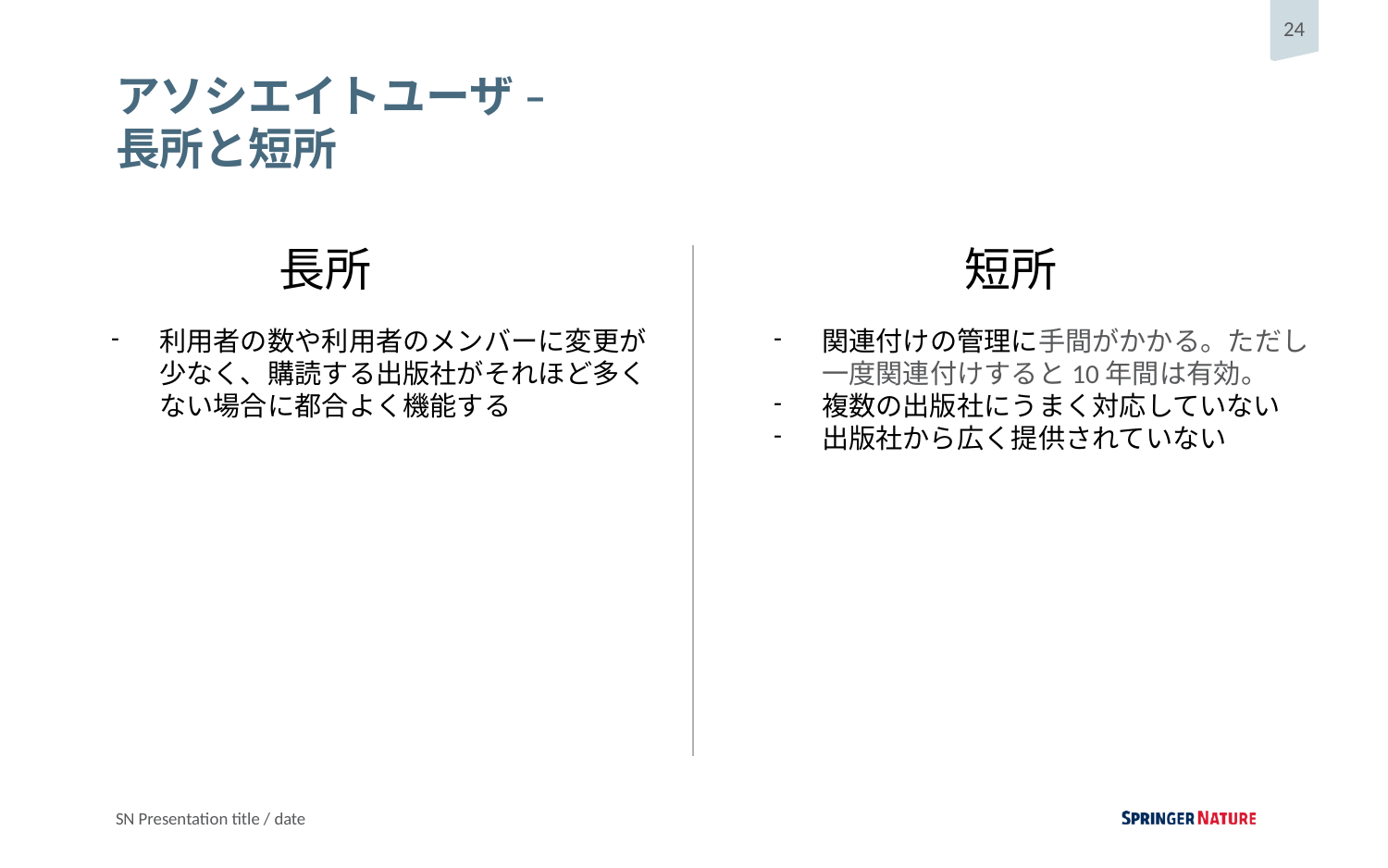

# アソシエイトユーザ – 長所と短所
長所
短所
利用者の数や利用者のメンバーに変更が少なく、購読する出版社がそれほど多くない場合に都合よく機能する
関連付けの管理に手間がかかる。ただし一度関連付けすると10年間は有効。
複数の出版社にうまく対応していない
出版社から広く提供されていない